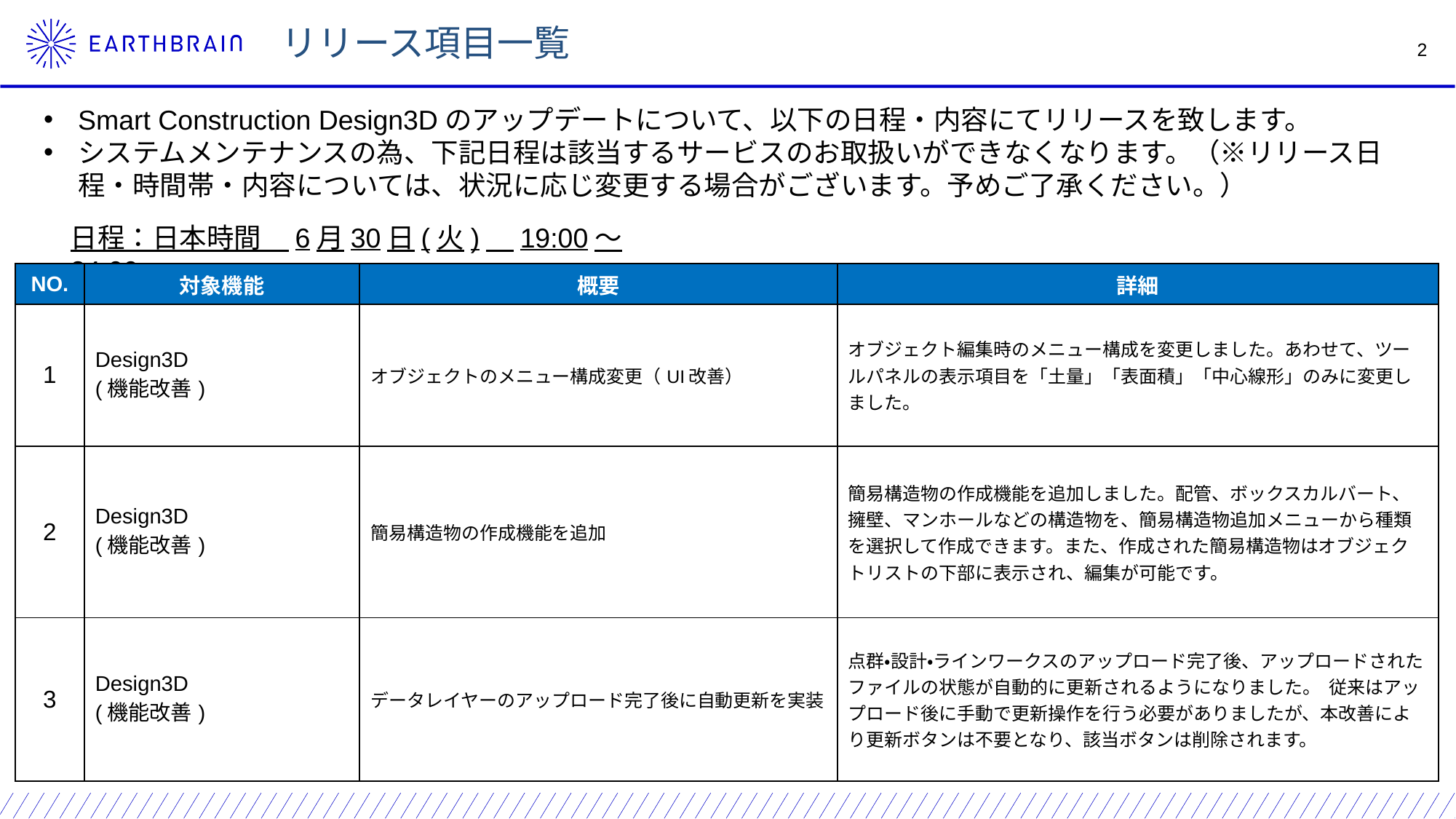

リリース項目一覧
Smart Construction Design3Dのアップデートについて、以下の日程・内容にてリリースを致します。
システムメンテナンスの為、下記日程は該当するサービスのお取扱いができなくなります。（※リリース日程・時間帯・内容については、状況に応じ変更する場合がございます。予めご了承ください。）
日程：日本時間　6月30日(火)　19:00～24:00
| NO. | 対象機能 | 概要 | 詳細 |
| --- | --- | --- | --- |
| 1 | Design3D (機能改善) | オブジェクトのメニュー構成変更（UI改善） | オブジェクト編集時のメニュー構成を変更しました。あわせて、ツールパネルの表示項目を「土量」「表面積」「中心線形」のみに変更しました。 |
| 2 | Design3D (機能改善) | 簡易構造物の作成機能を追加 | 簡易構造物の作成機能を追加しました。配管、ボックスカルバート、擁壁、マンホールなどの構造物を、簡易構造物追加メニューから種類を選択して作成できます。また、作成された簡易構造物はオブジェクトリストの下部に表示され、編集が可能です。 |
| 3 | Design3D (機能改善) | データレイヤーのアップロード完了後に自動更新を実装 | 点群・設計・ラインワークスのアップロード完了後、アップロードされたファイルの状態が自動的に更新されるようになりました。 従来はアップロード後に手動で更新操作を行う必要がありましたが、本改善により更新ボタンは不要となり、該当ボタンは削除されます。 |